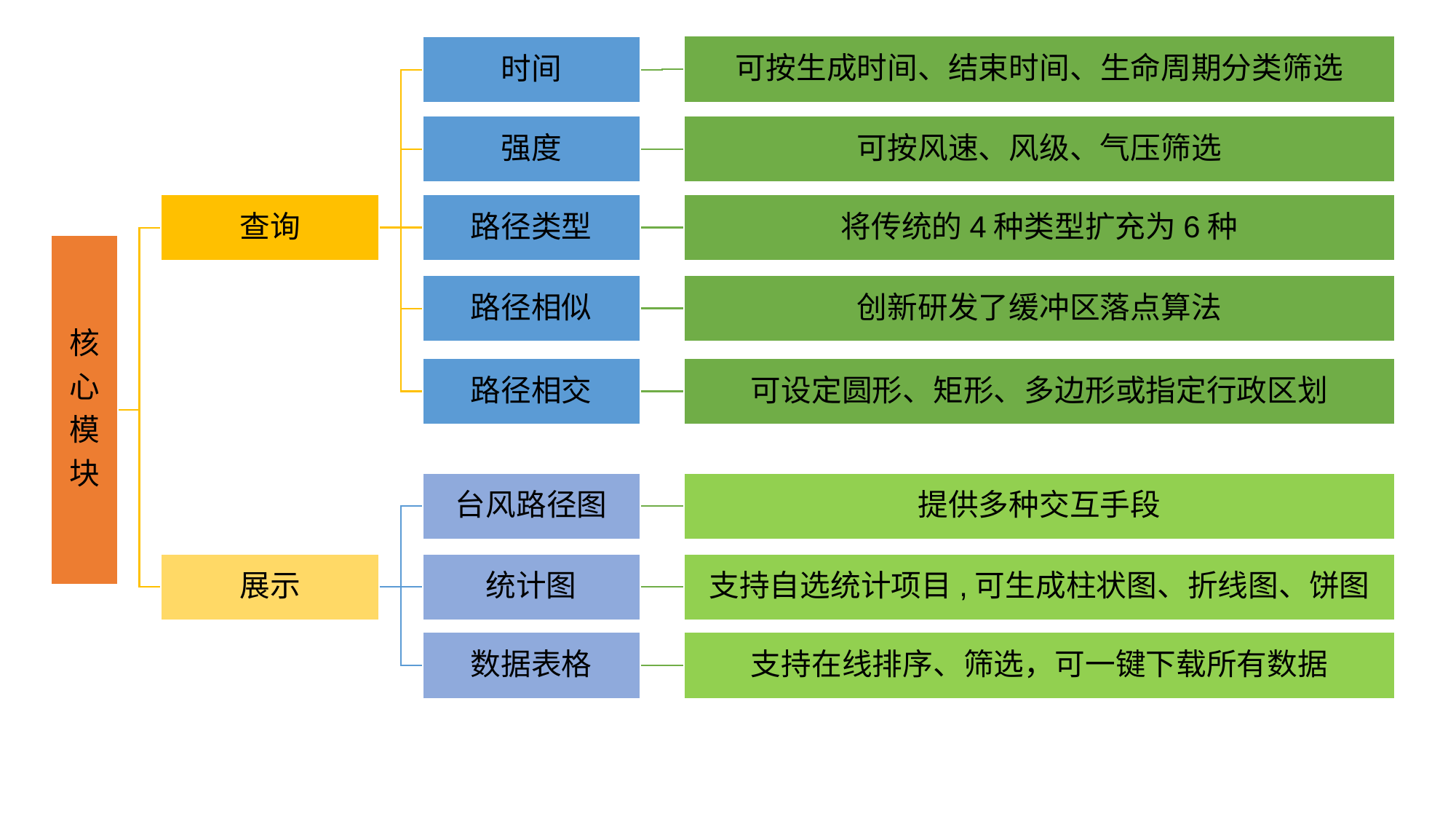

核
心
模
块
查询
时间
可按生成时间、结束时间、生命周期分类筛选
强度
可按风速、风级、气压筛选
路径类型
将传统的4种类型扩充为6种
路径相似
创新研发了缓冲区落点算法
路径相交
可设定圆形、矩形、多边形或指定行政区划
展示
台风路径图
提供多种交互手段
统计图
支持自选统计项目,可生成柱状图、折线图、饼图
数据表格
支持在线排序、筛选，可一键下载所有数据